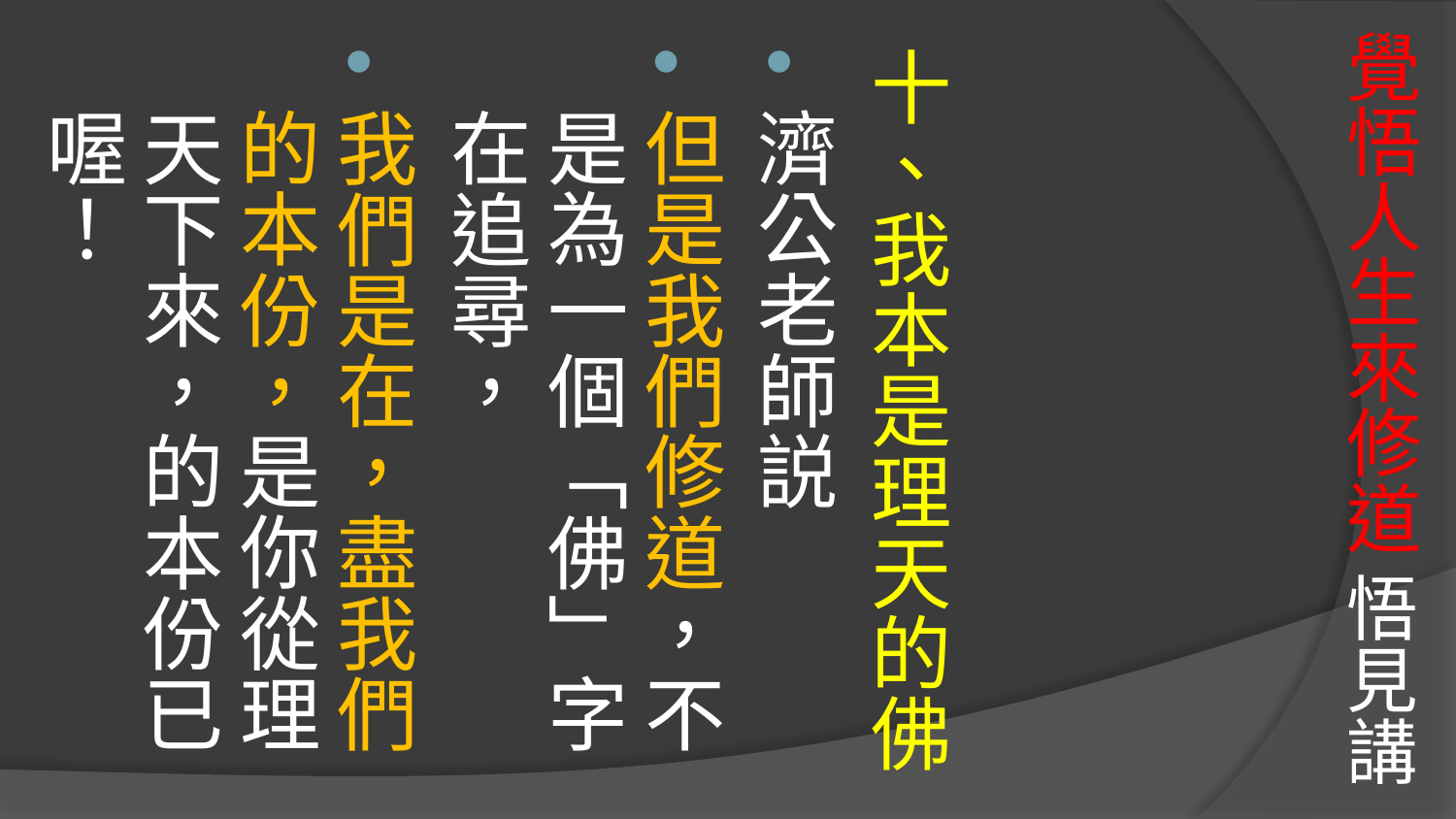

# 覺悟人生來修道 悟見講
十、我本是理天的佛
濟公老師説
但是我們修道，不是為一個「佛」字在追尋，
我們是在，盡我們的本份，是你從理天下來，的本份已喔！